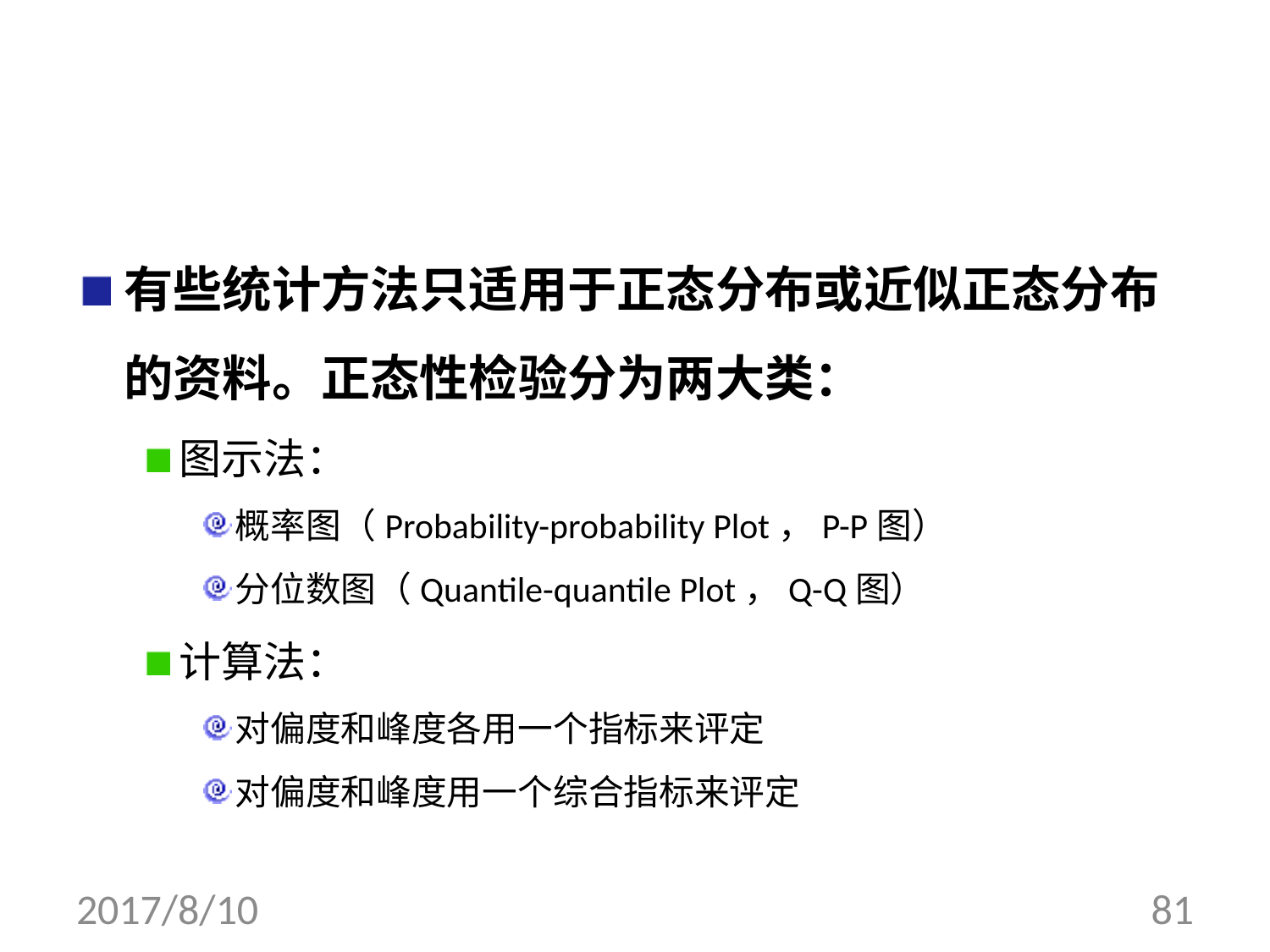

#
有些统计方法只适用于正态分布或近似正态分布的资料。正态性检验分为两大类：
图示法：
概率图（Probability-probability Plot，P-P图）
分位数图（Quantile-quantile Plot，Q-Q图）
计算法：
对偏度和峰度各用一个指标来评定
对偏度和峰度用一个综合指标来评定
2017/8/10
81